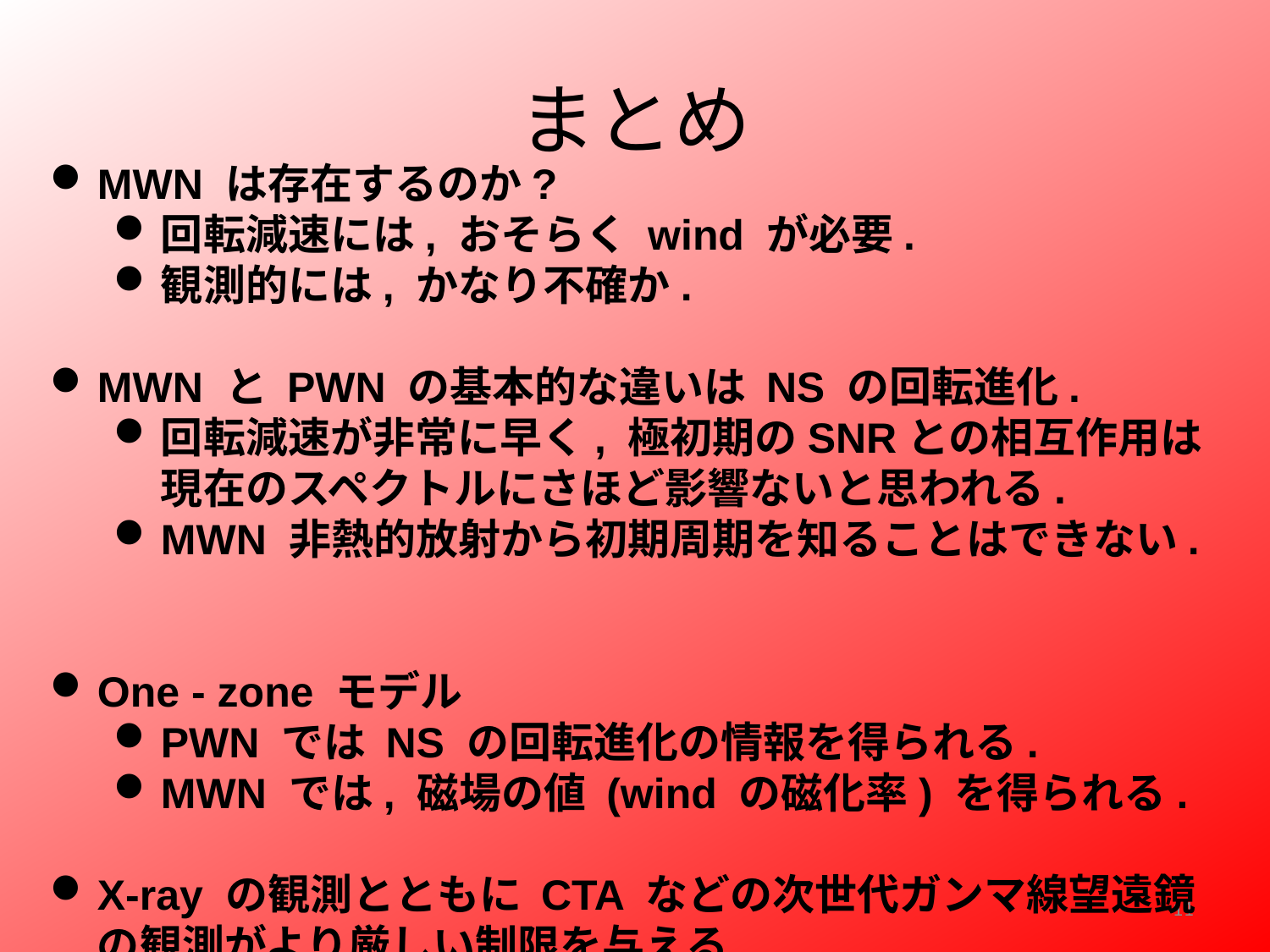

# まとめ
MWN は存在するのか?
回転減速には, おそらく wind が必要.
観測的には, かなり不確か.

MWN と PWN の基本的な違いは NS の回転進化.
回転減速が非常に早く, 極初期のSNRとの相互作用は現在のスペクトルにさほど影響ないと思われる.
MWN 非熱的放射から初期周期を知ることはできない.

One - zone モデル
PWN では NS の回転進化の情報を得られる.
MWN では, 磁場の値 (wind の磁化率) を得られる.

X-ray の観測とともに CTA などの次世代ガンマ線望遠鏡の観測がより厳しい制限を与える.
11